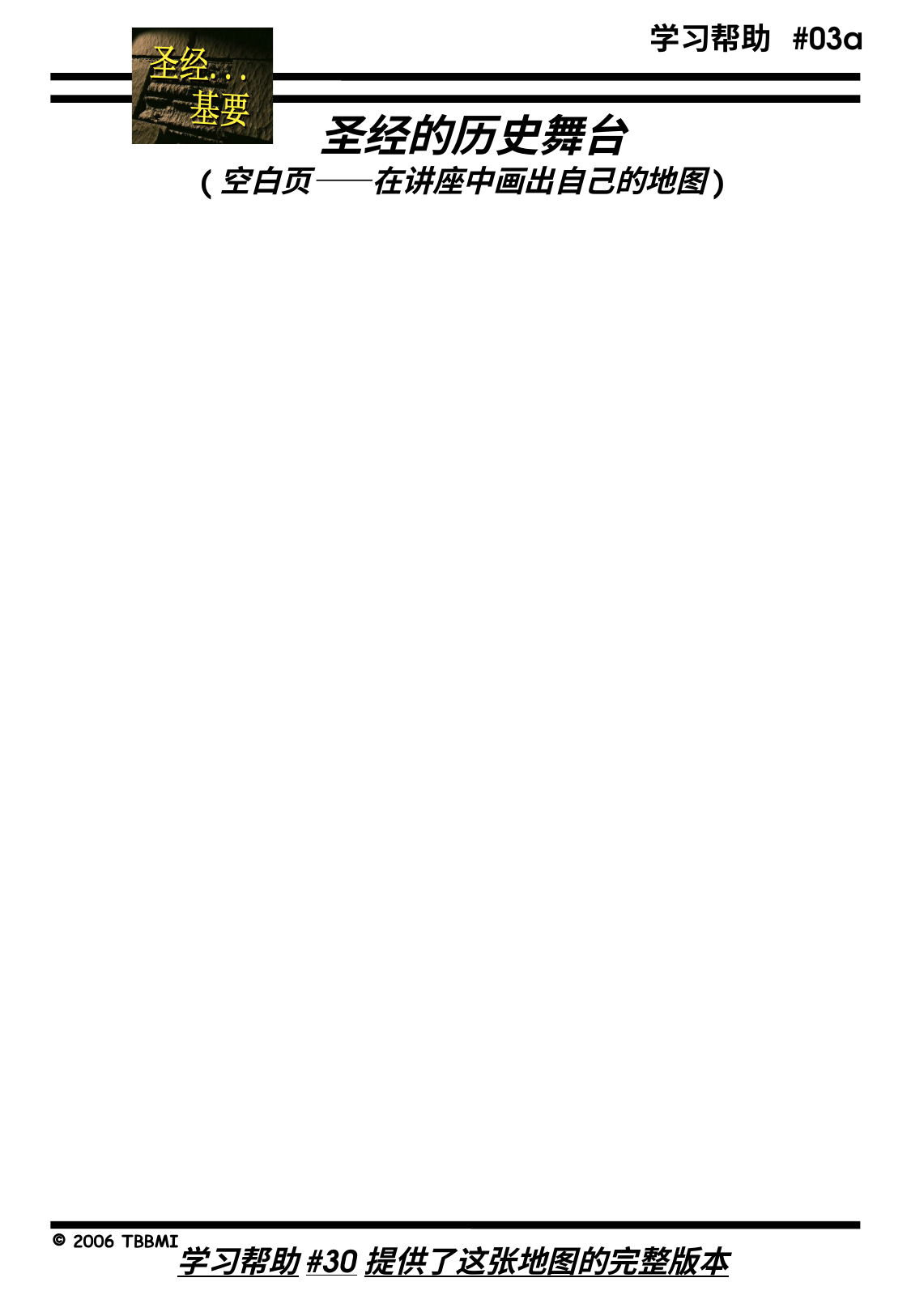

03a
学习帮助  #03a
 圣经的历史舞台
 (空白页——在讲座中画出自己的地图)

学习帮助#30提供了这张地图的完整版本